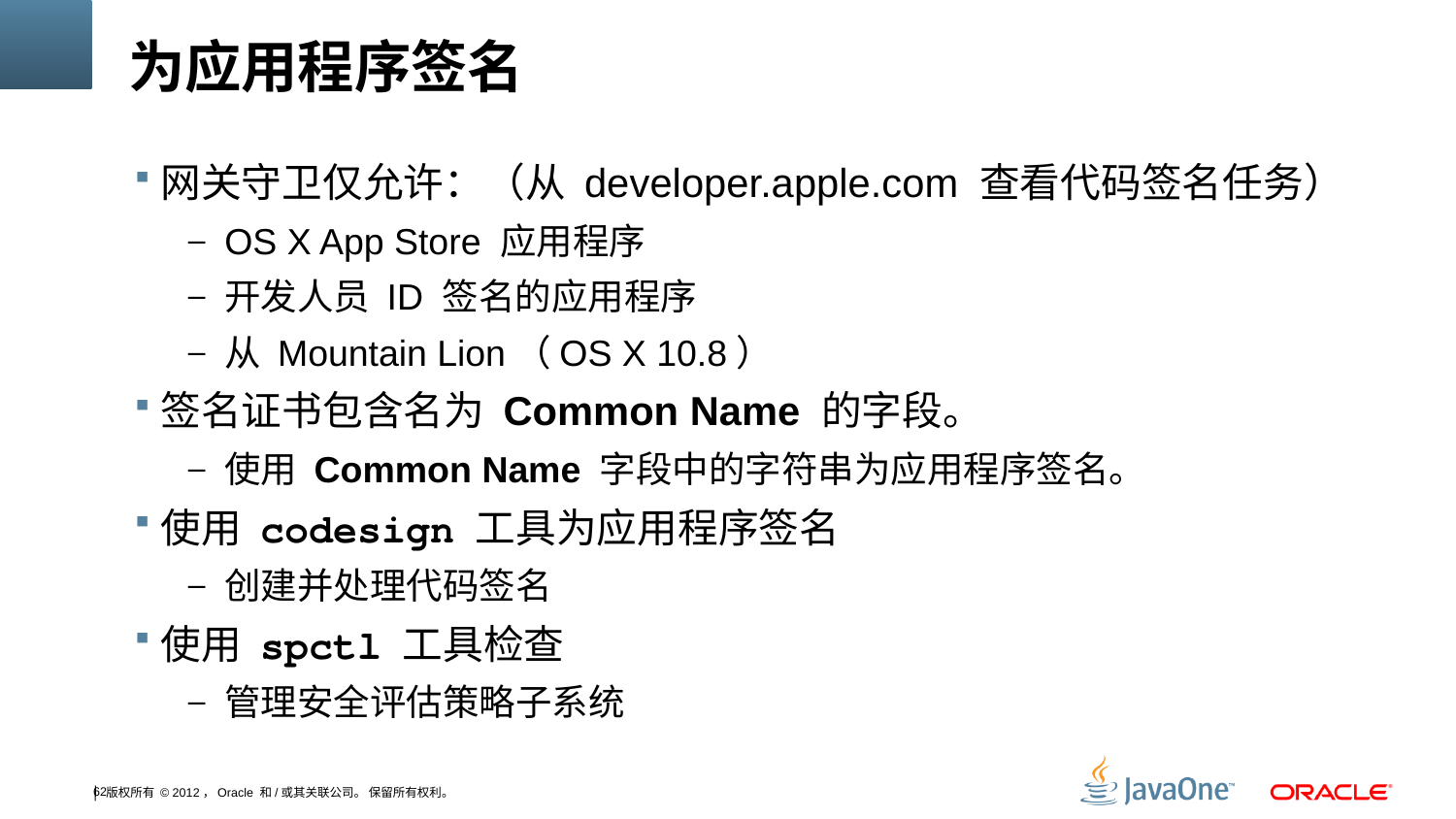

# 为应用程序签名

网关守卫仅允许：（从 developer.apple.com 查看代码签名任务）
OS X App Store 应用程序
开发人员 ID 签名的应用程序
从 Mountain Lion（OS X 10.8）
签名证书包含名为 Common Name 的字段。
使用 Common Name 字段中的字符串为应用程序签名。
使用 codesign 工具为应用程序签名
创建并处理代码签名
使用 spctl 工具检查
管理安全评估策略子系统